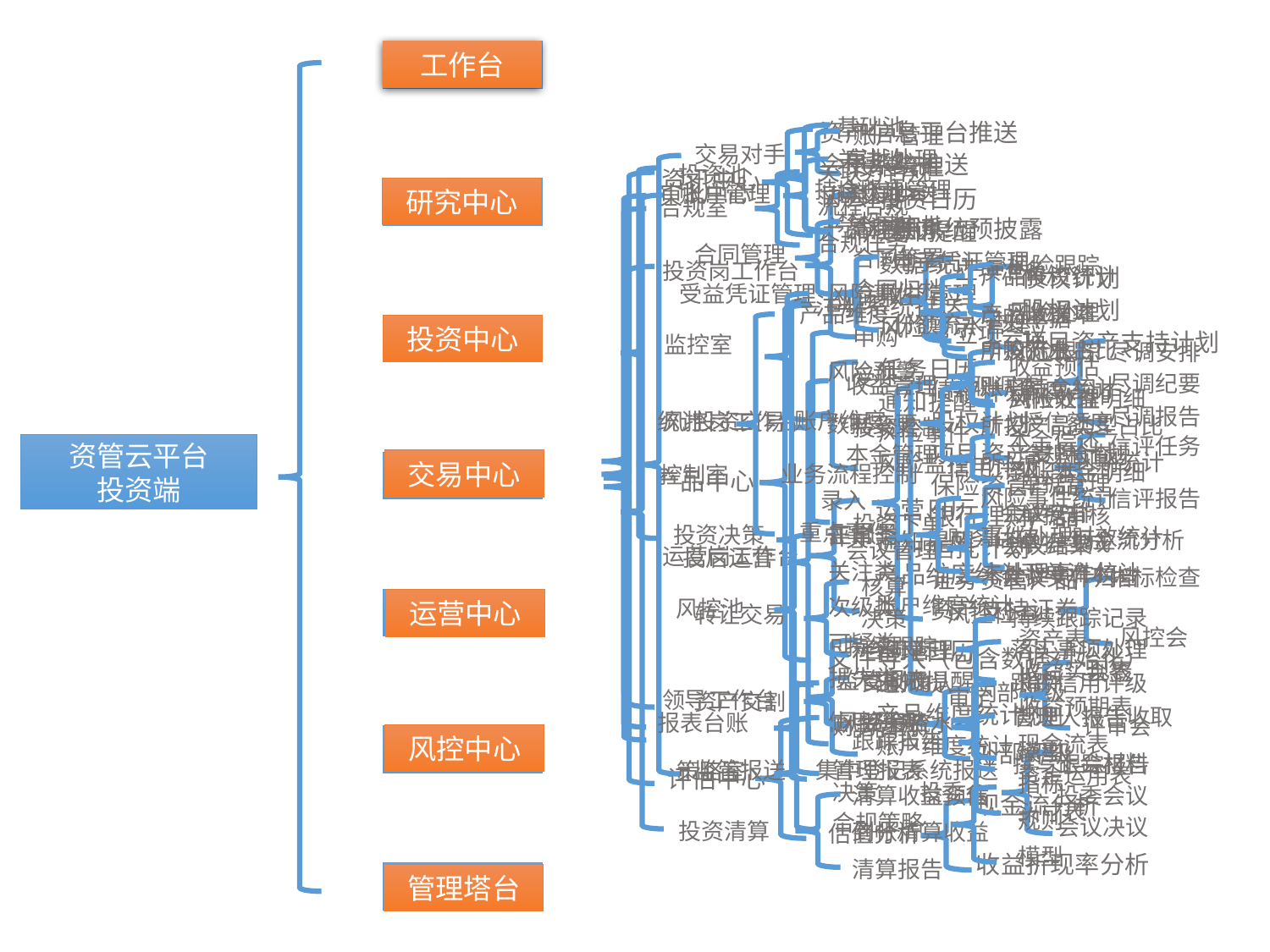

工作台
工作台

基础池
关注池
持仓池
禁投池

投资池

立项准备
立项会议

立项

尽调安排
尽调报告

尽调纪要
尽职调查

信评任务
信评报告

信用评级
投资决策
评审
财务估值
现金流分析
指标检查

风控检查
风控会
会签

审定
评审会
上会材料
会议决议

决策
投委会
投委会议
资产信息平台推送
会员系统推送
协会门户
产品注册系统预披露

资讯中心

债权计划
股权计划
项目资产支持计划

注册系统推送

债权计划

股权计划
项目资产支持计划
产品中心
保险资管产品
录入
银行理财产品
信托计划
证券资管产品
资产支持证券
文件导入（包含数据初始化）
内部评级
外部评级

信用研究

评估中心
现金流分析
收益折现率分析

估值分析
账户管理
授信管理

交易对手

合同审批
合同签署

合同管理
合同归档
申购单据
申购流水

申购

受让
额度占比
授信额度

投资交易
投资控制
合规检查
单据管理
单据审核

投资下单
单据生成
下单流水
核算
决策

转让交易
合同管理
交割确认
资金流水

资产交割
集中登记系统报送
监管报送
审批处理

流程抄送
审批中心

流程查询
产品投资统计

产品维度
产品收益率

所投行业占比
账户持仓统计

账户维度
统计
所投产品类型占比
所投产品到期统计
风险事件统计

重点事件
事件处理时效统计
未处理事件统计
资产表

收益实现表
监管报表

收益预期表
报表台账
财务台账
现金流表
管理报表
资金运用表
头寸表
关联方合规

流程合规
合规室
合规任务

风险跟踪

风险事件
风险处理

监控室
风险跟踪

风险预警
风险处理
数据变更
业务流程控制
控制室
正常类

关注类
次级类
风控池
可疑类
损失类
指标

规则
风控策略

模型
策略室
指标

规则
合规策略
模型
持仓账户管理
账户管理

电子凭证管理
份额流水管理

受益凭证管理
收益预估

收益管理
到帐收益明细

本金偿还
本金管理

到帐本金明细
会议安排
会议结果

会议文件归档
会议管理
投后运营
持续跟踪记录

落实事项处理
跟踪信用评级
持续跟踪
管理人报告收取

撰写跟踪报告
跟踪报告
清算收益预估

投资清算
到帐清算收益
清算报告
研究中心
投资日历
通知提醒
数据统计
收益管理
风险警示

投资岗工作台

任务日历
通知提醒
风险事件
风险监控

风控岗工作台
运营日历
通知提醒
产品维度统计
账户维度统计

运营岗工作台
管理日历
通知提醒
产品维度统计
账户维度统计

领导工作台
研究中心
投资中心
投资中心
资管云平台
投资端
交易中心
交易中心
运营中心
运营中心
风控中心
风控中心
管理塔台
管理塔台